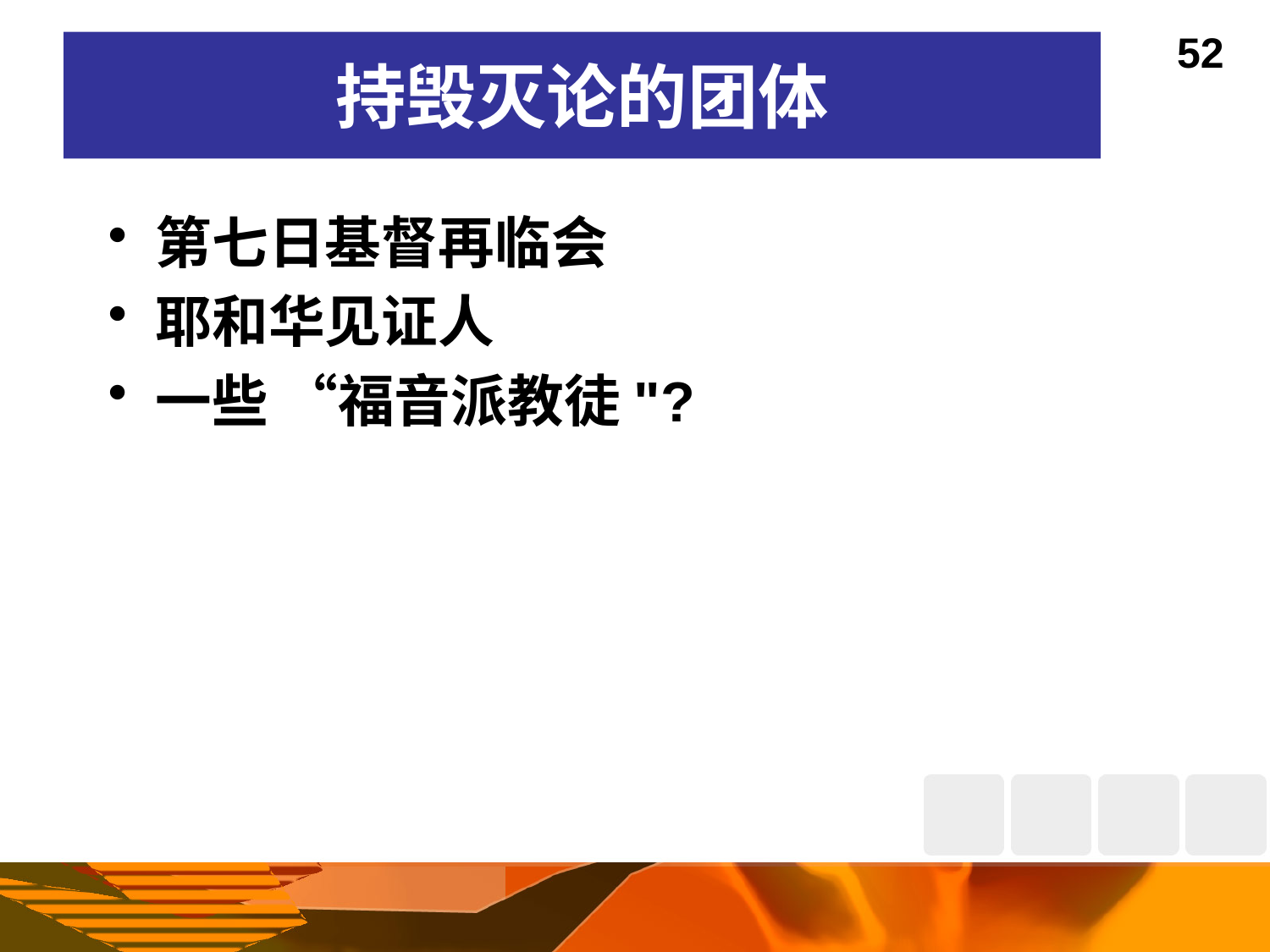

52
# 持毁灭论的团体
第七日基督再临会
耶和华见证人
一些 “福音派教徒"?